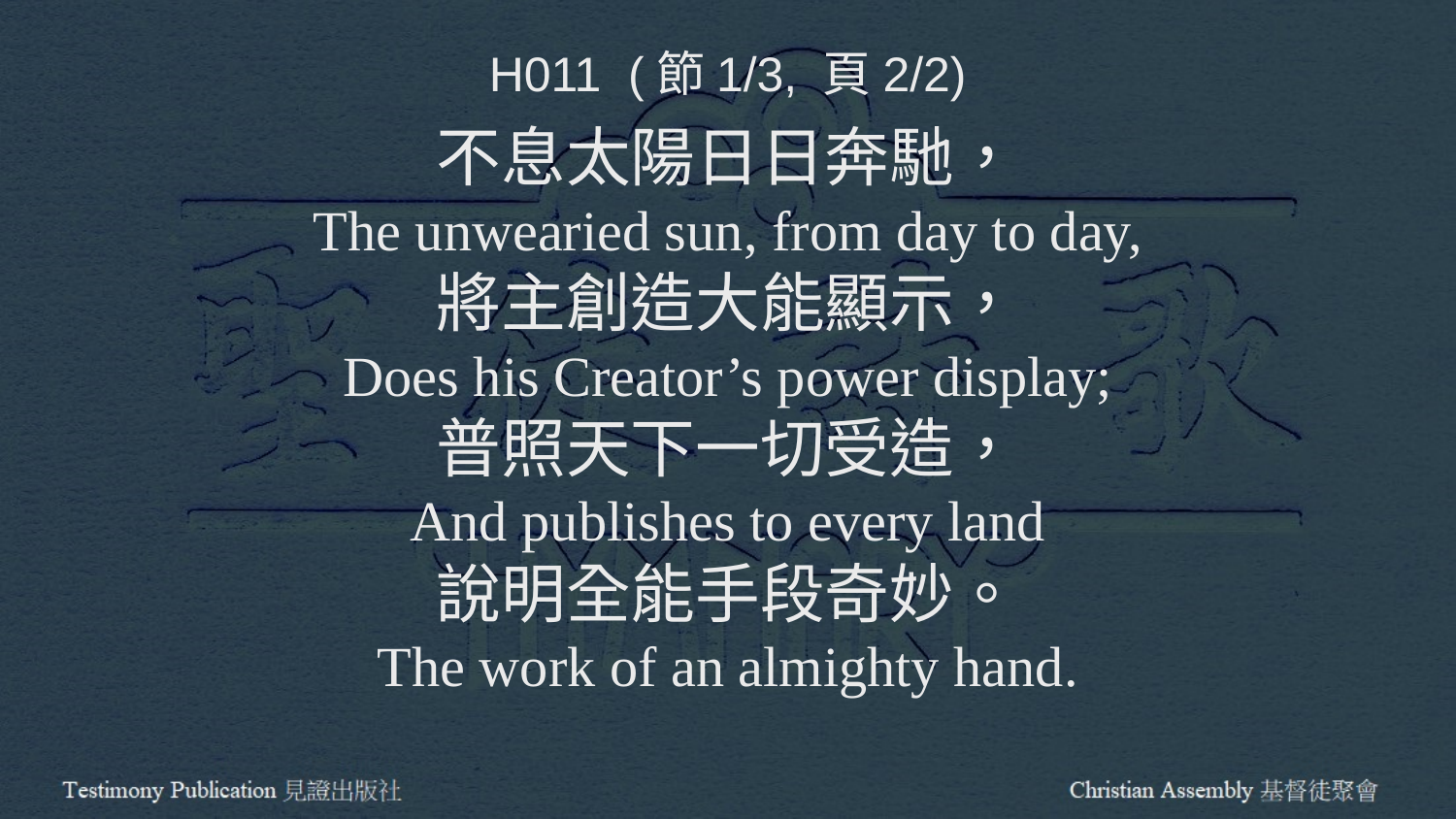

H011  (節1/3, 頁2/2)
不息太陽日日奔馳，
The unwearied sun, from day to day,
將主創造大能顯示，
Does his Creator’s power display;
普照天下一切受造，
And publishes to every land
說明全能手段奇妙。
The work of an almighty hand.